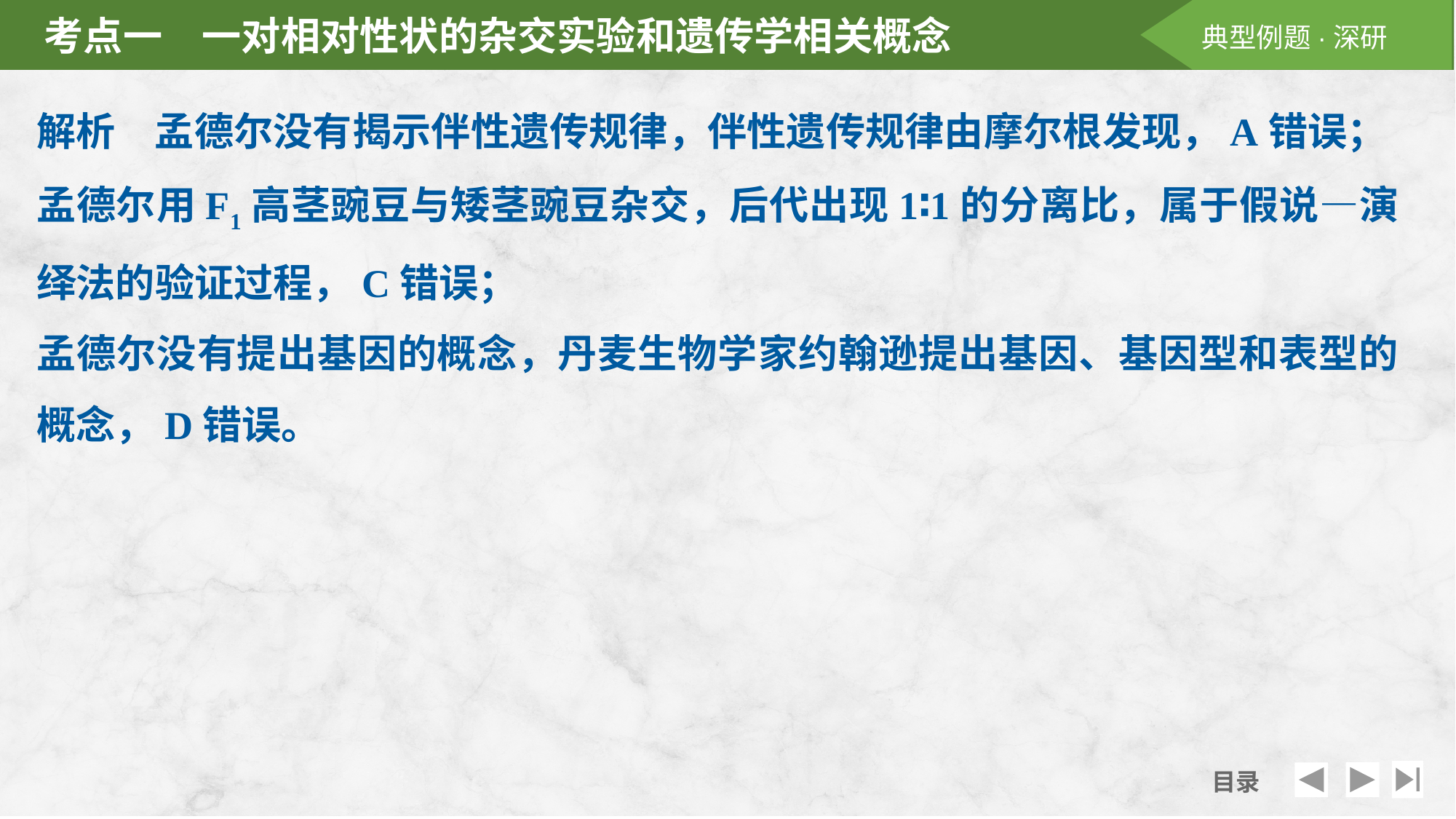

解析　孟德尔没有揭示伴性遗传规律，伴性遗传规律由摩尔根发现，A错误；
孟德尔用F1高茎豌豆与矮茎豌豆杂交，后代出现1∶1的分离比，属于假说—演绎法的验证过程，C错误；
孟德尔没有提出基因的概念，丹麦生物学家约翰逊提出基因、基因型和表型的概念，D错误。